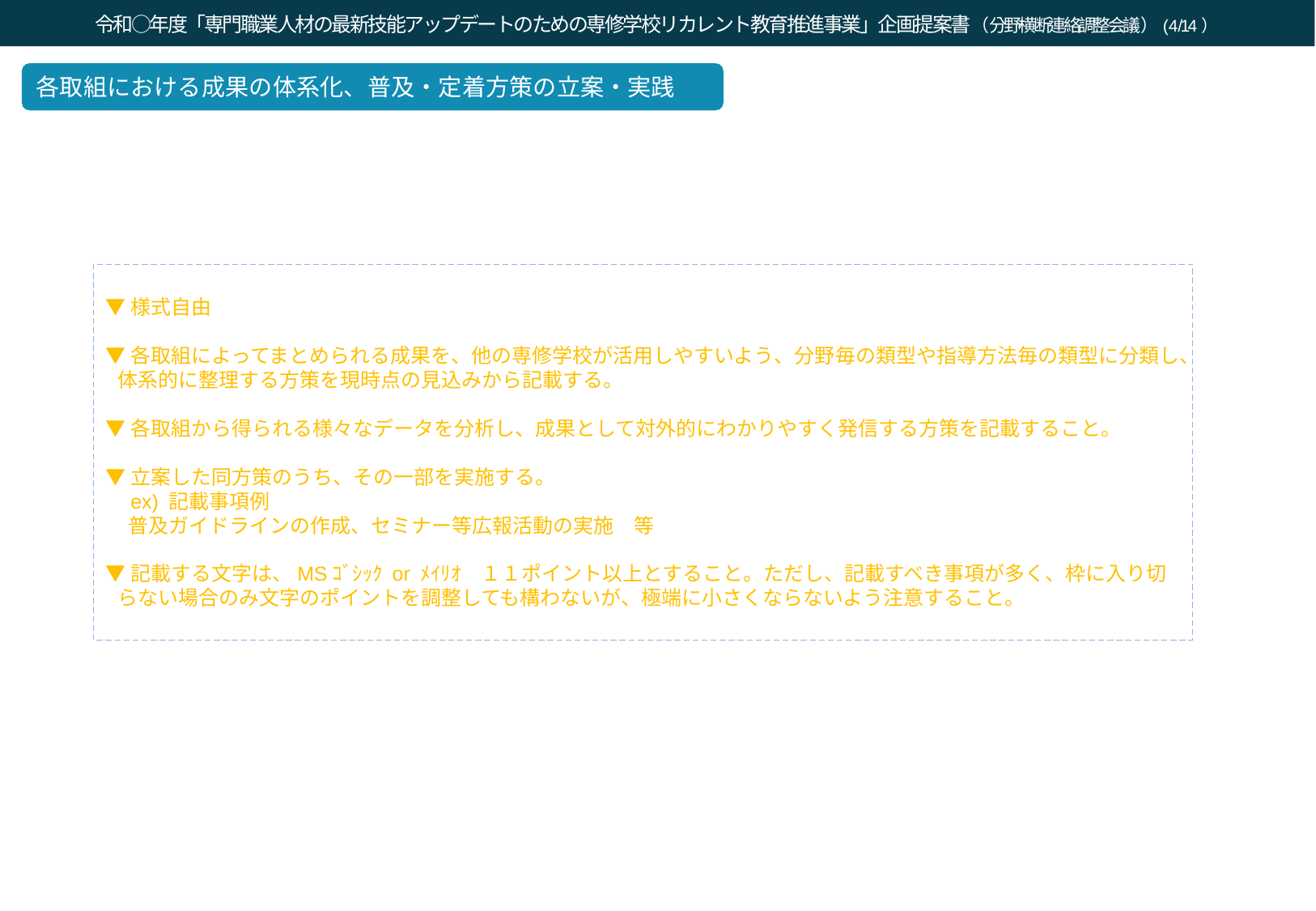

令和○年度「専門職業人材の最新技能アップデートのための専修学校リカレント教育推進事業」企画提案書（分野横断連絡調整会議）(4/14）
各取組における成果の体系化、普及・定着方策の立案・実践

▼様式自由

▼各取組によってまとめられる成果を、他の専修学校が活用しやすいよう、分野毎の類型や指導方法毎の類型に分類し、体系的に整理する方策を現時点の見込みから記載する。

▼各取組から得られる様々なデータを分析し、成果として対外的にわかりやすく発信する方策を記載すること。

▼立案した同方策のうち、その一部を実施する。
　ex) 記載事項例
普及ガイドラインの作成、セミナー等広報活動の実施　等

▼記載する文字は、MSｺﾞｼｯｸ or ﾒｲﾘｵ　１１ポイント以上とすること。ただし、記載すべき事項が多く、枠に入り切らない場合のみ文字のポイントを調整しても構わないが、極端に小さくならないよう注意すること。